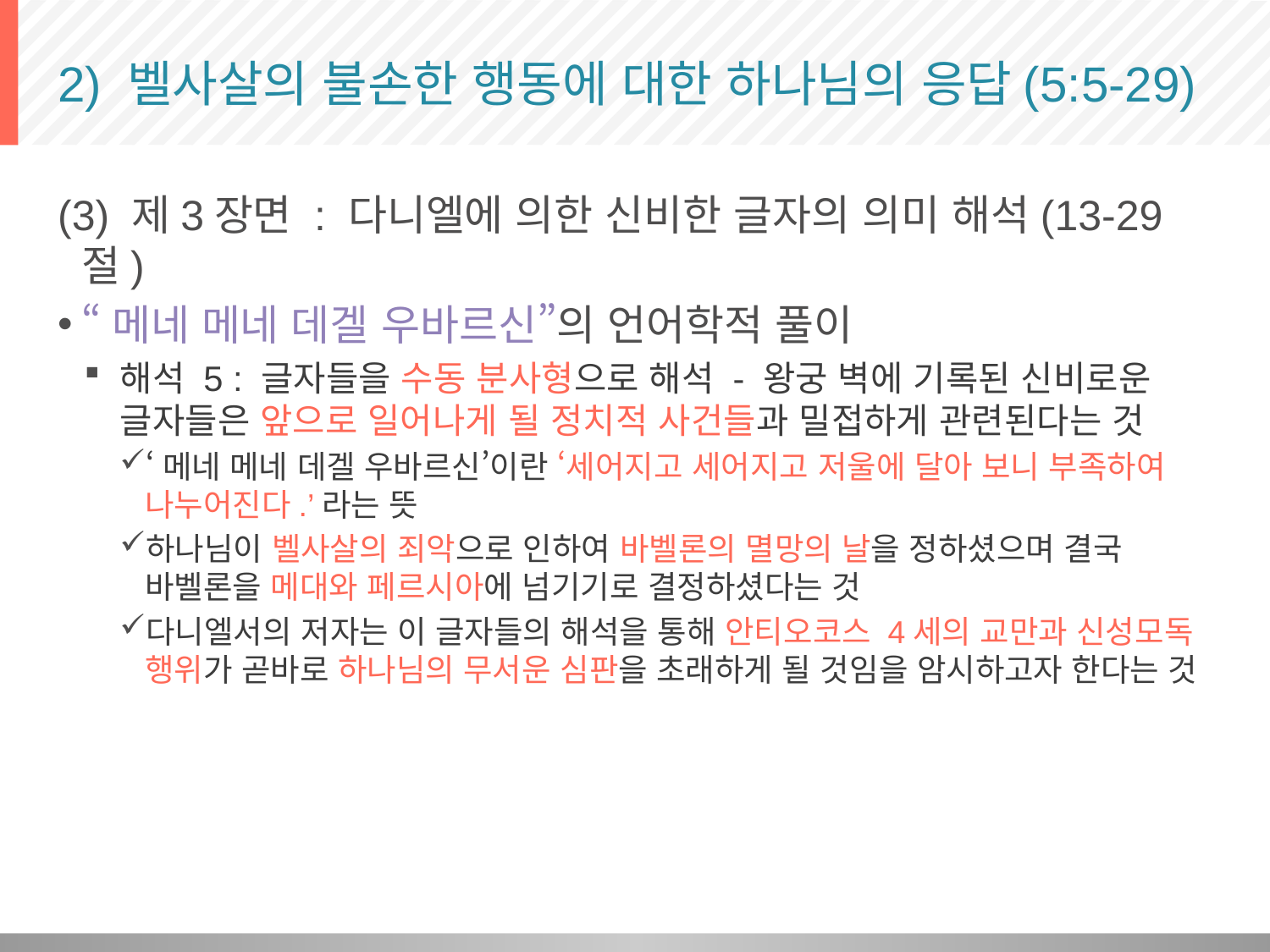

# 2) 벨사살의 불손한 행동에 대한 하나님의 응답(5:5-29)
(3) 제3장면 : 다니엘에 의한 신비한 글자의 의미 해석(13-29절)
“메네 메네 데겔 우바르신”의 언어학적 풀이
해석 5 : 글자들을 수동 분사형으로 해석 - 왕궁 벽에 기록된 신비로운 글자들은 앞으로 일어나게 될 정치적 사건들과 밀접하게 관련된다는 것
‘메네 메네 데겔 우바르신’이란 ‘세어지고 세어지고 저울에 달아 보니 부족하여 나누어진다.’라는 뜻
하나님이 벨사살의 죄악으로 인하여 바벨론의 멸망의 날을 정하셨으며 결국 바벨론을 메대와 페르시아에 넘기기로 결정하셨다는 것
다니엘서의 저자는 이 글자들의 해석을 통해 안티오코스 4세의 교만과 신성모독 행위가 곧바로 하나님의 무서운 심판을 초래하게 될 것임을 암시하고자 한다는 것